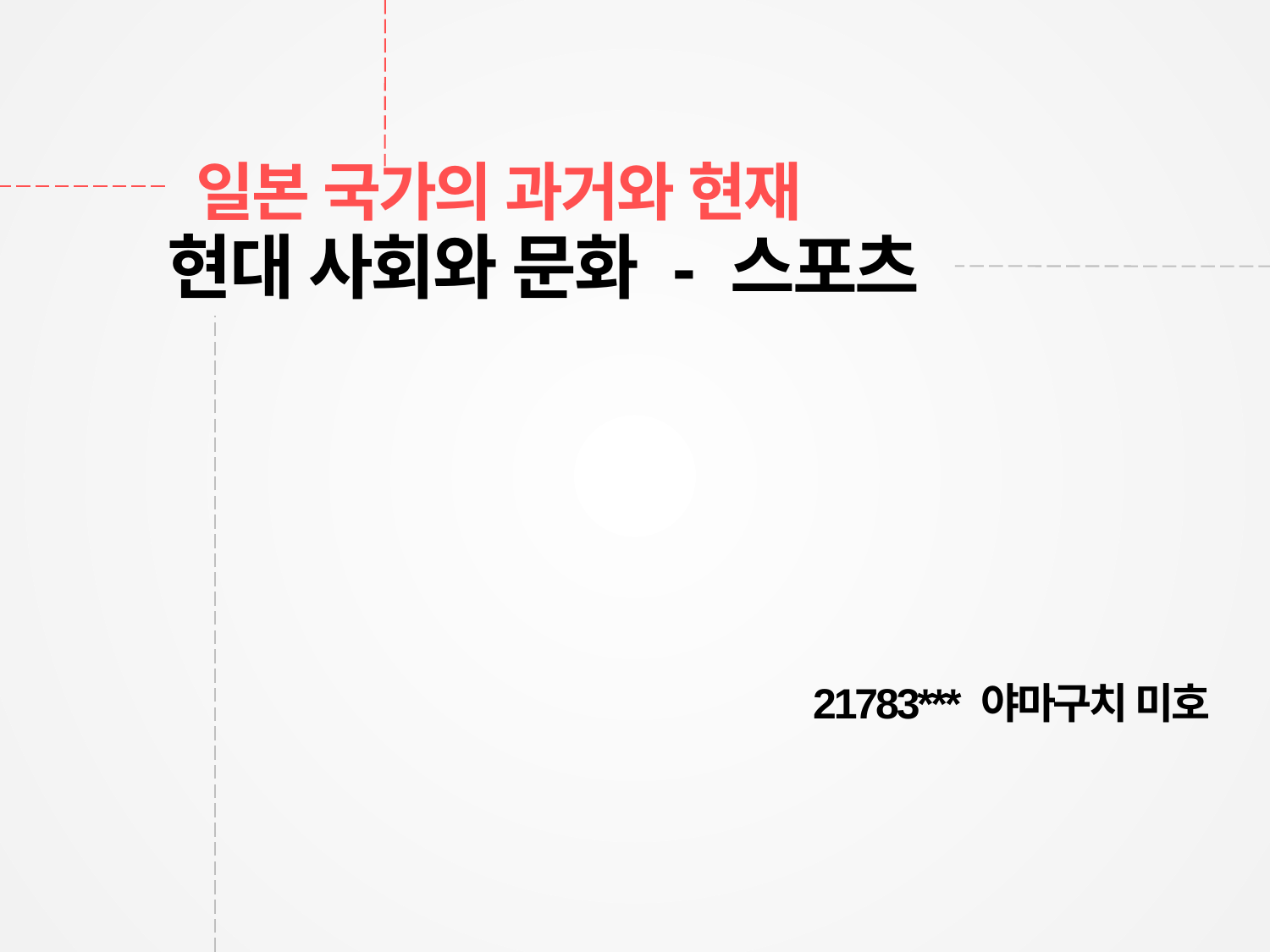

일본 국가의 과거와 현재
현대 사회와 문화 - 스포츠
21783*** 야마구치 미호